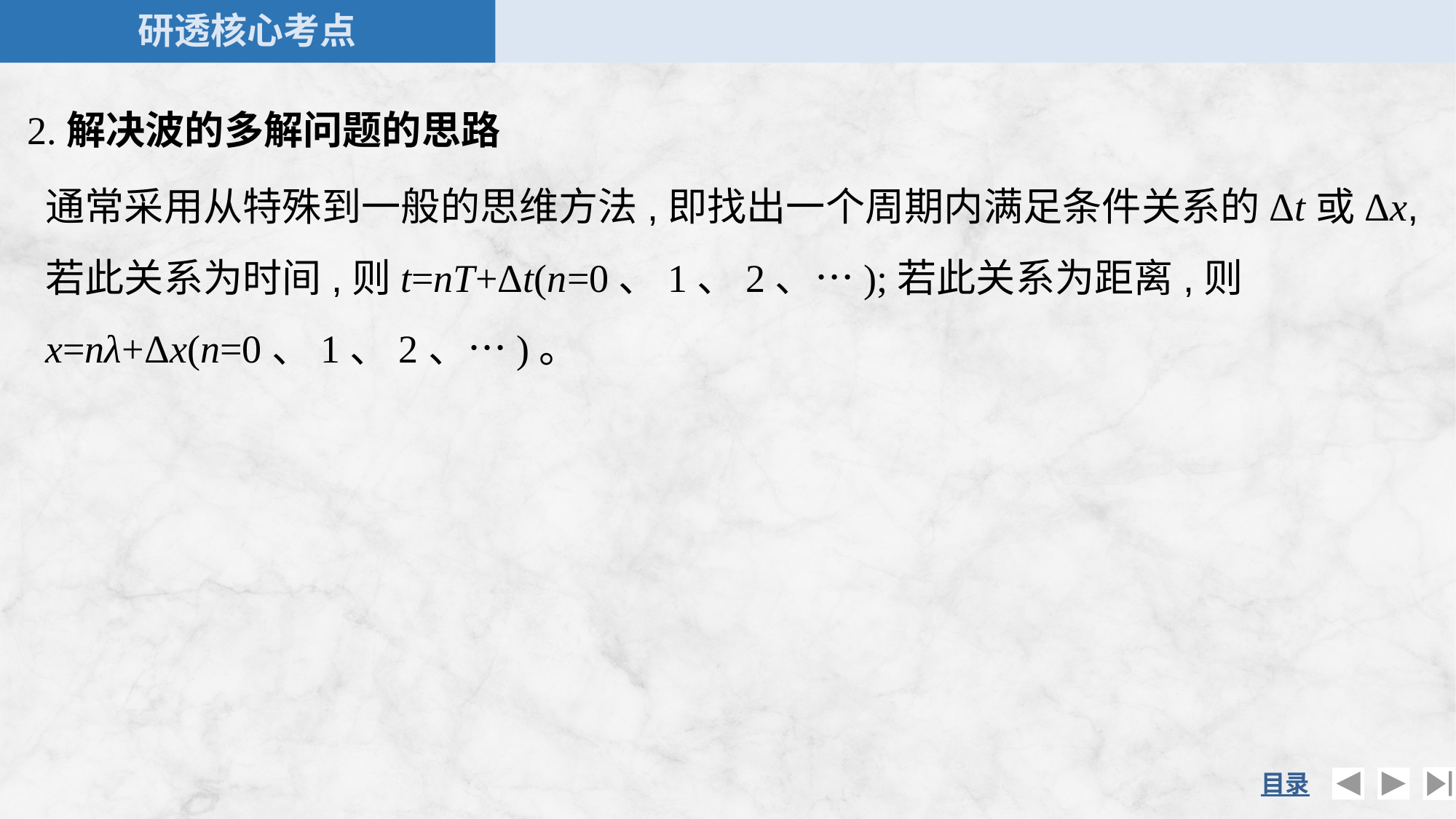

2.解决波的多解问题的思路
通常采用从特殊到一般的思维方法,即找出一个周期内满足条件关系的Δt或Δx,若此关系为时间,则t=nT+Δt(n=0、1、2、…);若此关系为距离,则x=nλ+Δx(n=0、1、2、…)。